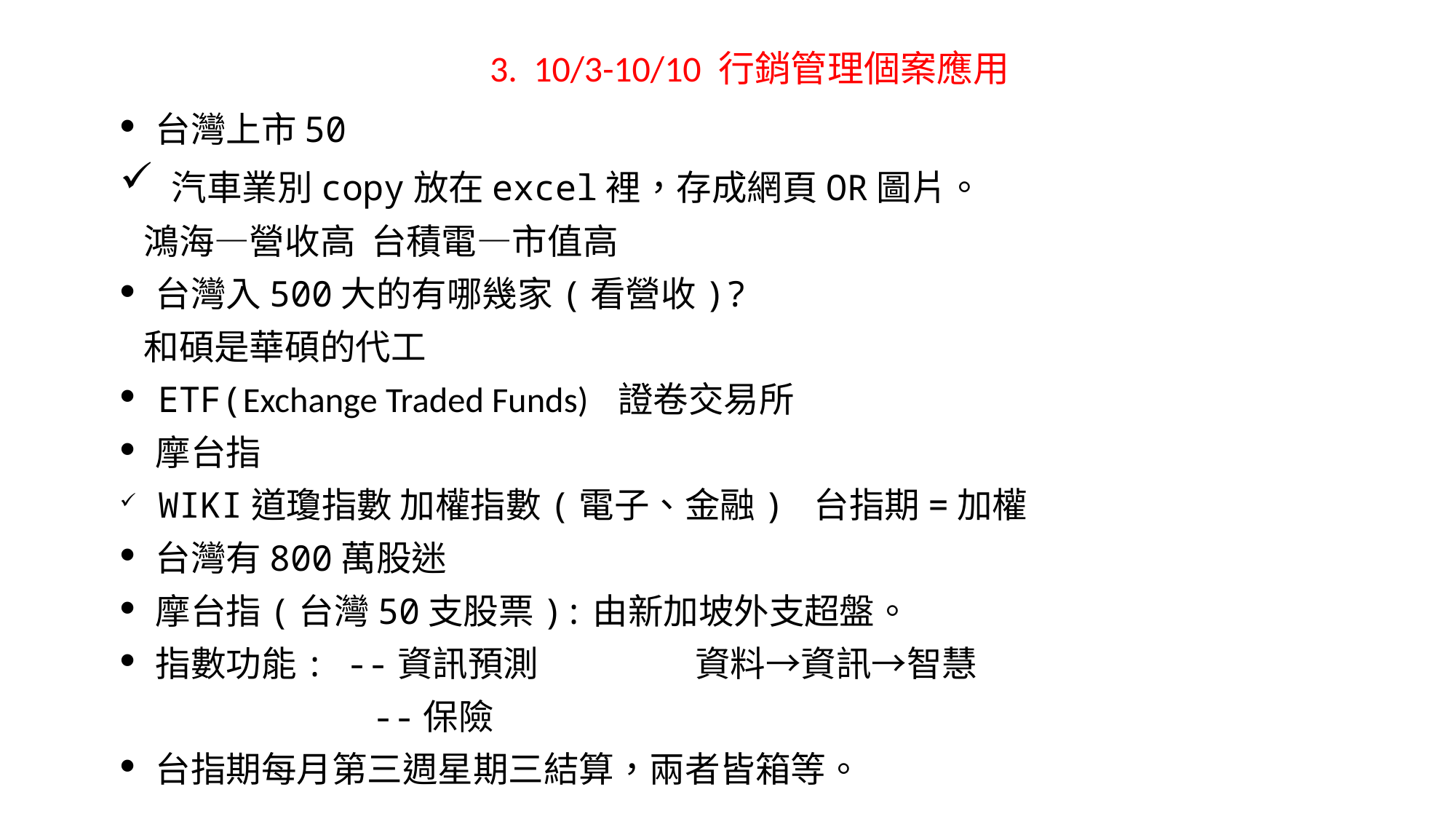

3.  10/3-10/10 行銷管理個案應用
 台灣上市50
 汽車業別copy放在excel裡，存成網頁OR圖片。
  鴻海—營收高  台積電—市值高
 台灣入500大的有哪幾家(看營收)?
  和碩是華碩的代工
 ETF(Exchange Traded Funds) 證卷交易所
 摩台指
 WIKI道瓊指數 加權指數(電子、金融) 台指期=加權
 台灣有800萬股迷
 摩台指(台灣50支股票):由新加坡外支超盤。
 指數功能: --資訊預測                    資料→資訊→智慧
            --保險
 台指期每月第三週星期三結算，兩者皆箱等。